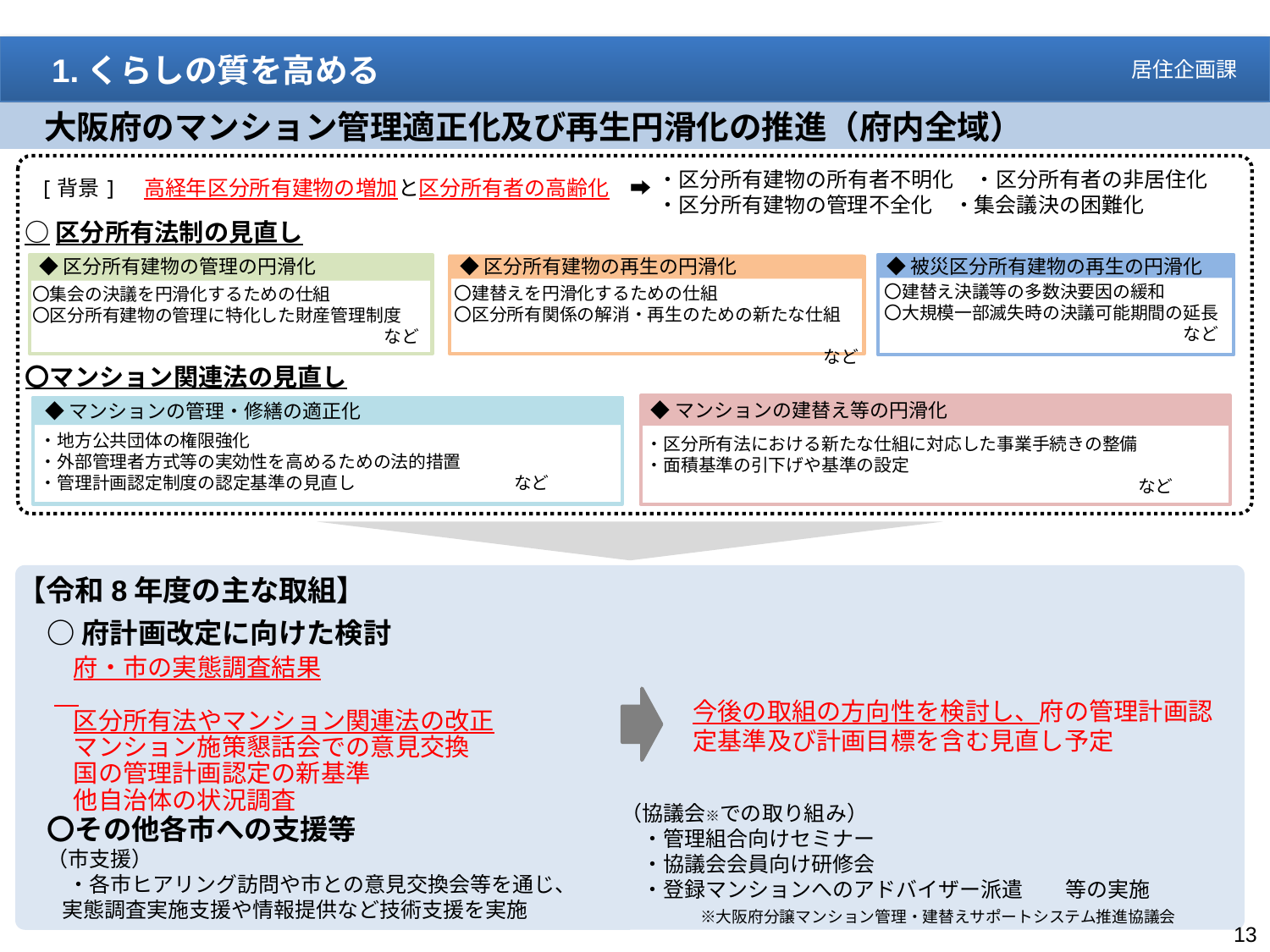

1.くらしの質を高める
居住企画課
　大阪府のマンション管理適正化及び再生円滑化の推進（府内全域）

・区分所有建物の所有者不明化　・区分所有者の非居住化
・区分所有建物の管理不全化　・集会議決の困難化

[背景]　高経年区分所有建物の増加と区分所有者の高齢化　➡
○区分所有法制の見直し
◆被災区分所有建物の再生の円滑化
◆区分所有建物の管理の円滑化
◆区分所有建物の再生の円滑化

〇建替え決議等の多数決要因の緩和
〇大規模一部滅失時の決議可能期間の延長
　　　　　　　　　　　　　　　　　など
〇建替えを円滑化するための仕組
〇区分所有関係の解消・再生のための新たな仕組
　　　　　　　　　　　　　　　　　　　　　など
〇集会の決議を円滑化するための仕組
〇区分所有建物の管理に特化した財産管理制度
　　　　　　　　　　　　　　　　　　　　など
〇マンション関連法の見直し
◆マンションの建替え等の円滑化

・区分所有法における新たな仕組に対応した事業手続きの整備
・面積基準の引下げや基準の設定
　　　　　　　　　　　　　　　　　　　　　　　　　　　　など
◆マンションの管理・修繕の適正化

・地方公共団体の権限強化
・外部管理者方式等の実効性を高めるための法的措置
・管理計画認定制度の認定基準の見直し　　　　　　　　　など

【令和8年度の主な取組】
○府計画改定に向けた検討
　　府・市の実態調査結果
　　区分所有法やマンション関連法の改正
　　マンション施策懇話会での意見交換
　　国の管理計画認定の新基準
　　他自治体の状況調査

今後の取組の方向性を検討し、府の管理計画認定基準及び計画目標を含む見直し予定
（協議会※での取り組み）
　・管理組合向けセミナー
　・協議会会員向け研修会
　・登録マンションへのアドバイザー派遣　　等の実施
　　　　　※大阪府分譲マンション管理・建替えサポートシステム推進協議会
〇その他各市への支援等
（市支援）
　・各市ヒアリング訪問や市との意見交換会等を通じ、実態調査実施支援や情報提供など技術支援を実施
13